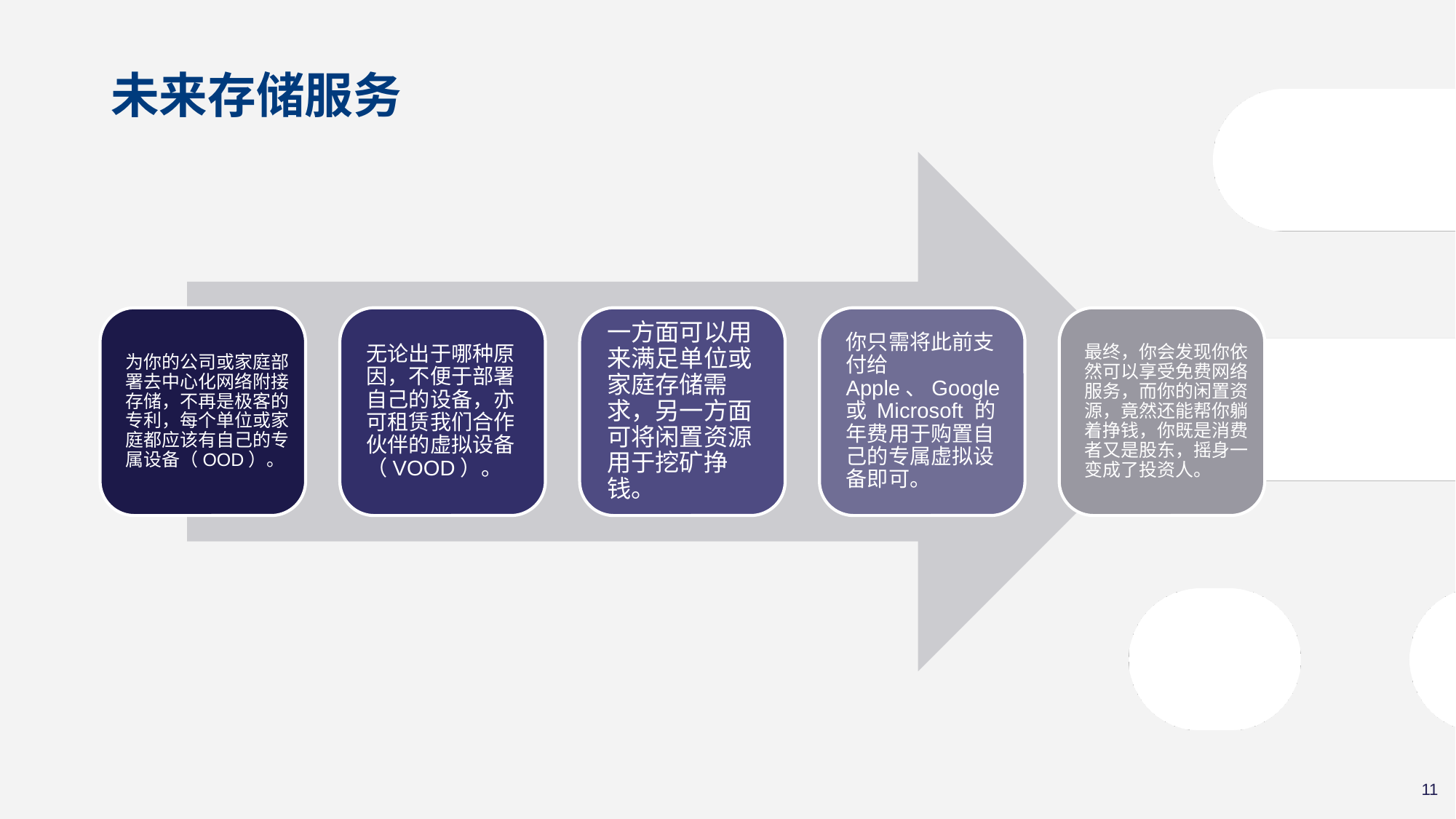

# 未来存储服务
为你的公司或家庭部署去中心化网络附接存储，不再是极客的专利，每个单位或家庭都应该有自己的专属设备（OOD）。
无论出于哪种原因，不便于部署自己的设备，亦可租赁我们合作伙伴的虚拟设备（VOOD）。
一方面可以用来满足单位或家庭存储需求，另一方面可将闲置资源用于挖矿挣钱。
你只需将此前支付给 Apple、Google 或 Microsoft 的年费用于购置自己的专属虚拟设备即可。
最终，你会发现你依然可以享受免费网络服务，而你的闲置资源，竟然还能帮你躺着挣钱，你既是消费者又是股东，摇身一变成了投资人。
11